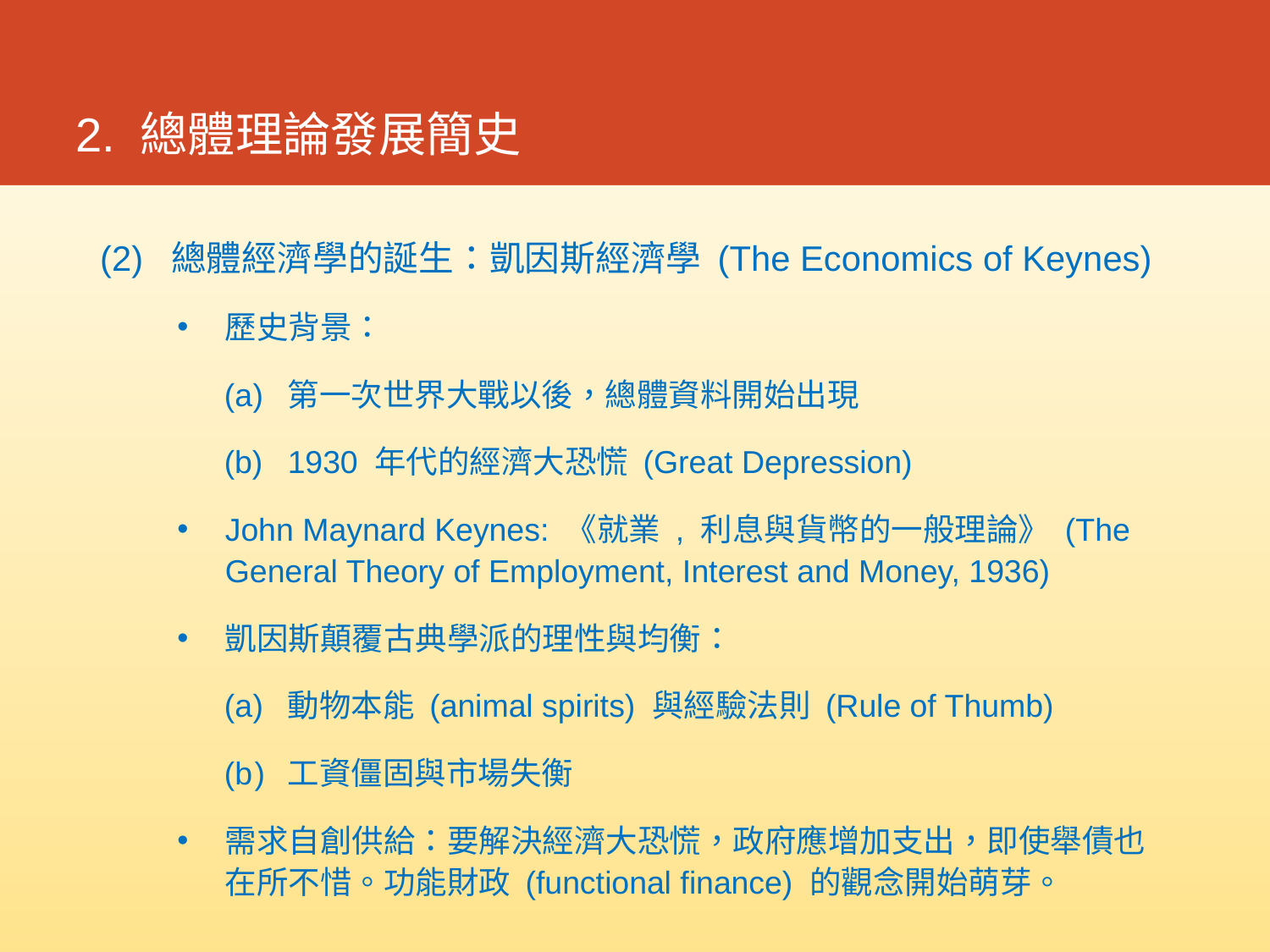

# 2. 總體理論發展簡史
(2)  總體經濟學的誕生：凱因斯經濟學 (The Economics of Keynes)
歷史背景：
第一次世界大戰以後，總體資料開始出現
1930 年代的經濟大恐慌 (Great Depression)
John Maynard Keynes: 《就業 , 利息與貨幣的一般理論》 (The General Theory of Employment, Interest and Money, 1936)
凱因斯顛覆古典學派的理性與均衡：
動物本能 (animal spirits) 與經驗法則 (Rule of Thumb)
工資僵固與市場失衡
需求自創供給：要解決經濟大恐慌，政府應增加支出，即使舉債也在所不惜。功能財政 (functional finance) 的觀念開始萌芽。